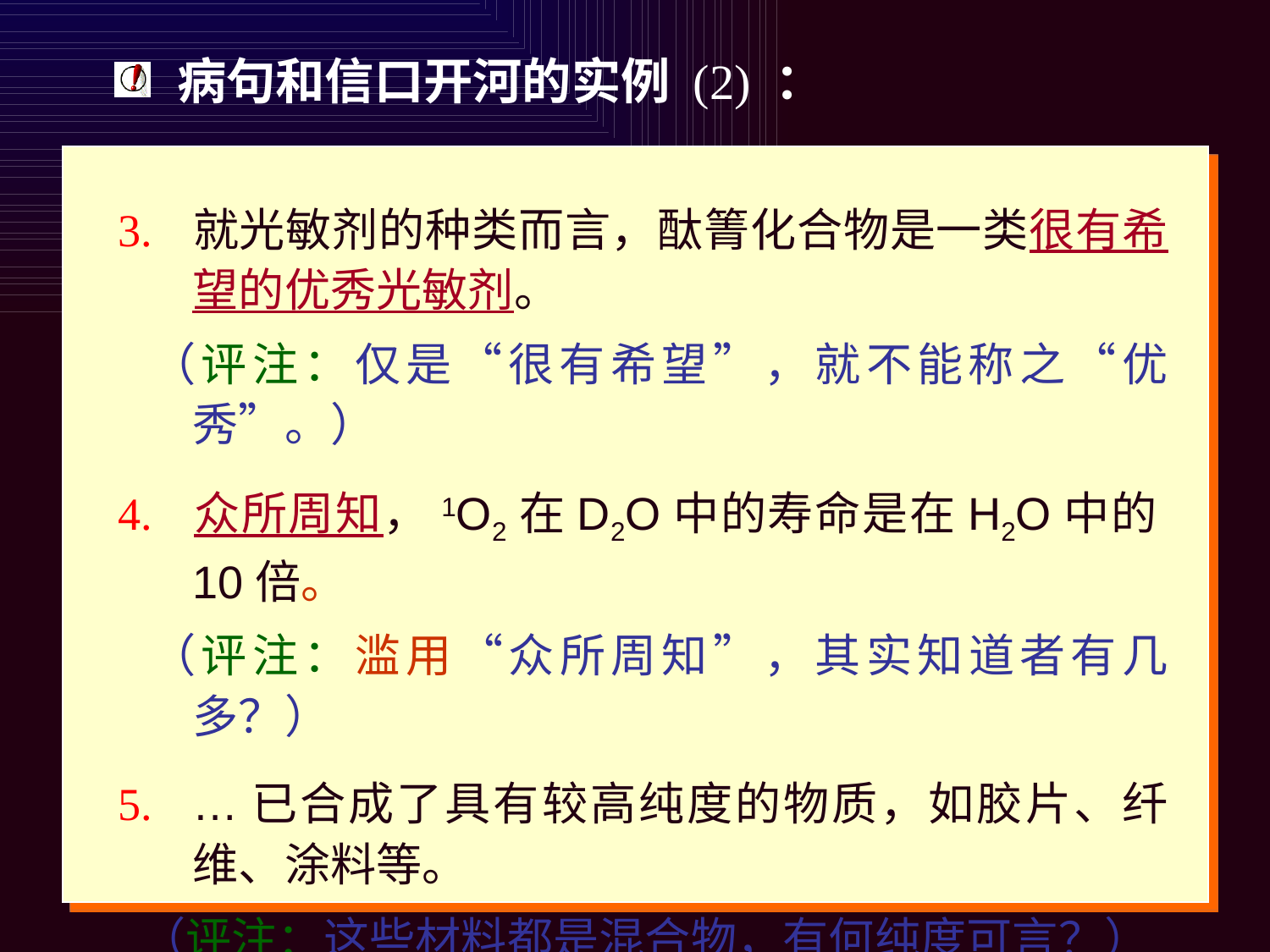

病句和信口开河的实例 (2) ：

3.	就光敏剂的种类而言，酞箐化合物是一类很有希望的优秀光敏剂。
 （评注：仅是“很有希望”，就不能称之“优秀”。）
4.	众所周知，1O2在D2O中的寿命是在H2O中的10倍。
 （评注：滥用“众所周知”，其实知道者有几多？）
5.	…已合成了具有较高纯度的物质，如胶片、纤维、涂料等。
 （评注：这些材料都是混合物，有何纯度可言？）